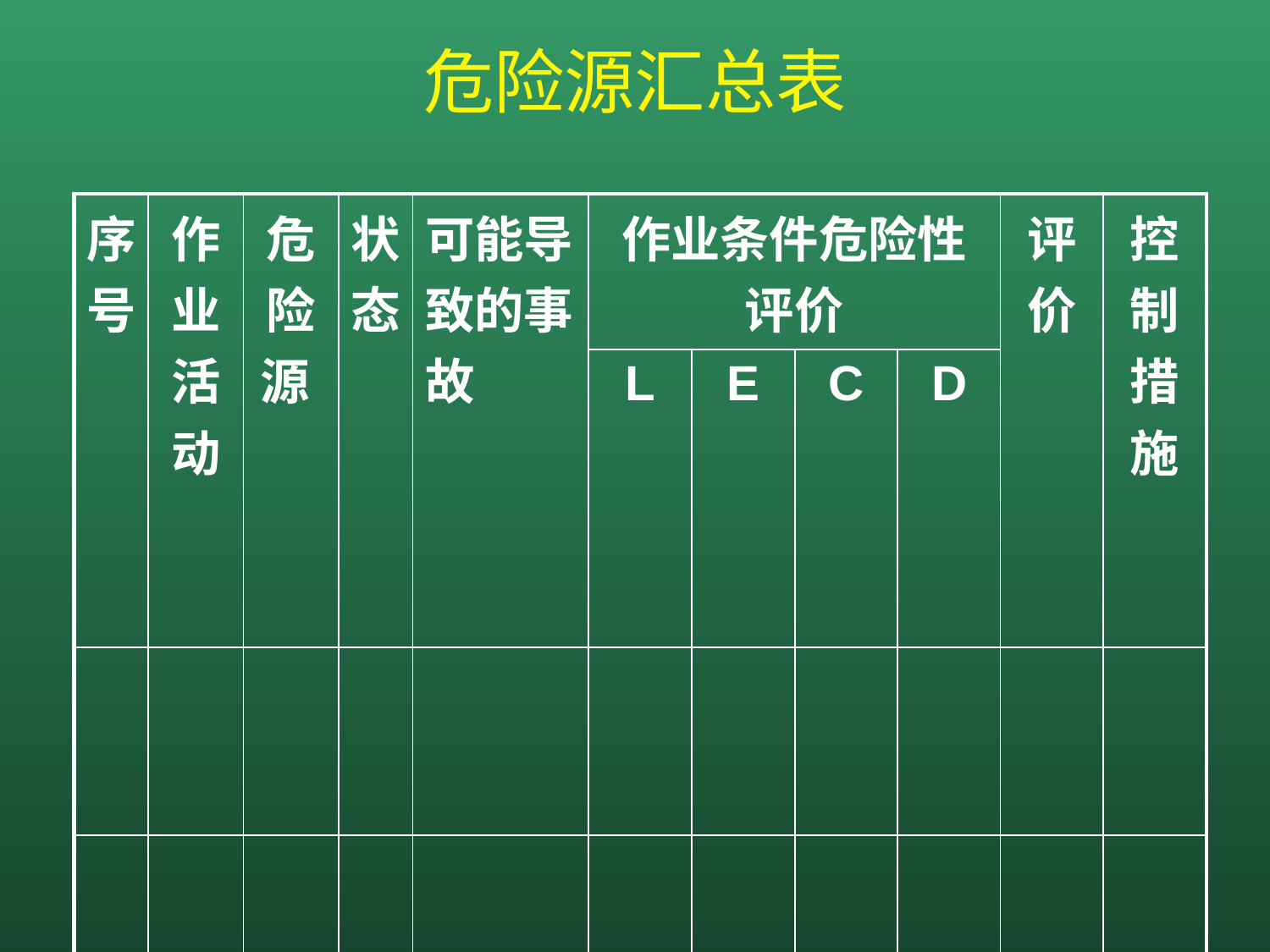

# 危险源汇总表
| 序号 | 作业活动 | 危险源 | 状态 | 可能导致的事故 | 作业条件危险性评价 |  |  |  | 评价 | 控制措施 |
| --- | --- | --- | --- | --- | --- | --- | --- | --- | --- | --- |
|  |  |  |  |  | L | E | C | D |  |  |
|  |  |  |  |  |  |  |  |  |  |  |
|  |  |  |  |  |  |  |  |  |  |  |